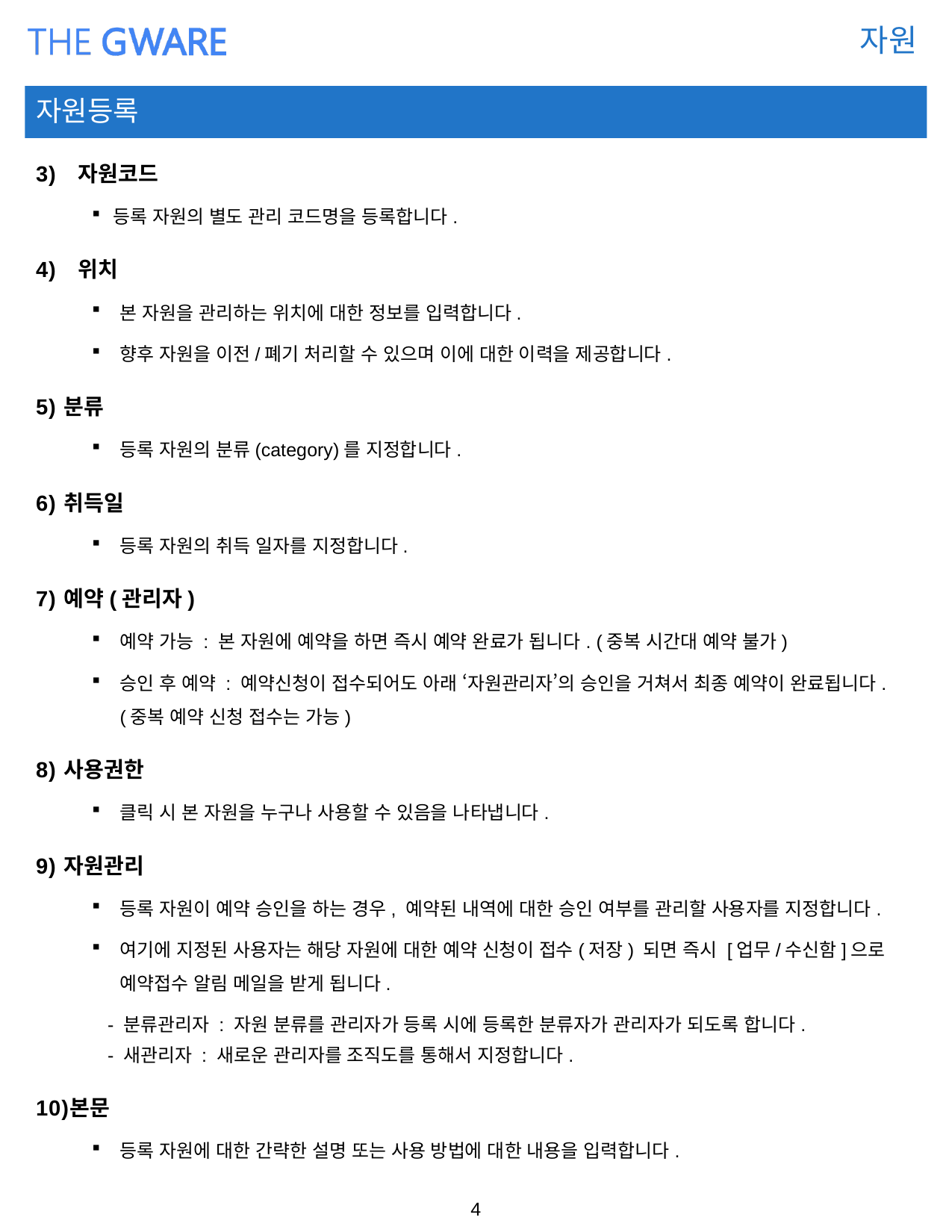

자원등록
자원코드
등록 자원의 별도 관리 코드명을 등록합니다.
위치
본 자원을 관리하는 위치에 대한 정보를 입력합니다.
향후 자원을 이전/폐기 처리할 수 있으며 이에 대한 이력을 제공합니다.
분류
등록 자원의 분류(category)를 지정합니다.
취득일
등록 자원의 취득 일자를 지정합니다.
예약(관리자)
예약 가능 : 본 자원에 예약을 하면 즉시 예약 완료가 됩니다. (중복 시간대 예약 불가)
승인 후 예약 : 예약신청이 접수되어도 아래 ‘자원관리자’의 승인을 거쳐서 최종 예약이 완료됩니다. (중복 예약 신청 접수는 가능)
사용권한
클릭 시 본 자원을 누구나 사용할 수 있음을 나타냅니다.
자원관리
등록 자원이 예약 승인을 하는 경우, 예약된 내역에 대한 승인 여부를 관리할 사용자를 지정합니다.
여기에 지정된 사용자는 해당 자원에 대한 예약 신청이 접수(저장) 되면 즉시 [업무/수신함]으로 예약접수 알림 메일을 받게 됩니다.
   - 분류관리자 : 자원 분류를 관리자가 등록 시에 등록한 분류자가 관리자가 되도록 합니다.
   - 새관리자 : 새로운 관리자를 조직도를 통해서 지정합니다.
본문
등록 자원에 대한 간략한 설명 또는 사용 방법에 대한 내용을 입력합니다.